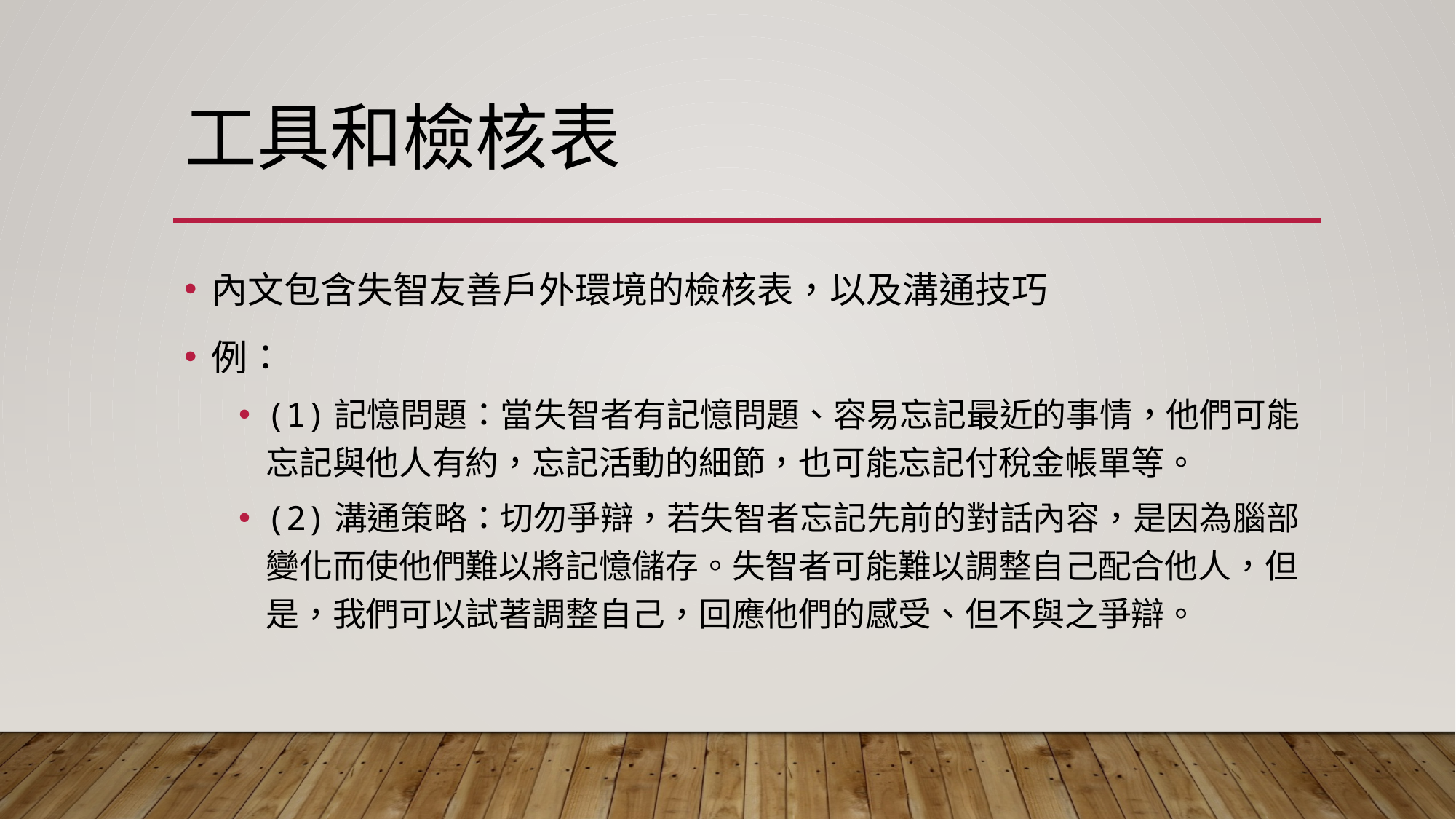

# 工具和檢核表
內文包含失智友善戶外環境的檢核表，以及溝通技巧
例：
(1)記憶問題：當失智者有記憶問題、容易忘記最近的事情，他們可能忘記與他人有約，忘記活動的細節，也可能忘記付稅金帳單等。
(2)溝通策略：切勿爭辯，若失智者忘記先前的對話內容，是因為腦部變化而使他們難以將記憶儲存。失智者可能難以調整自己配合他人，但是，我們可以試著調整自己，回應他們的感受、但不與之爭辯。